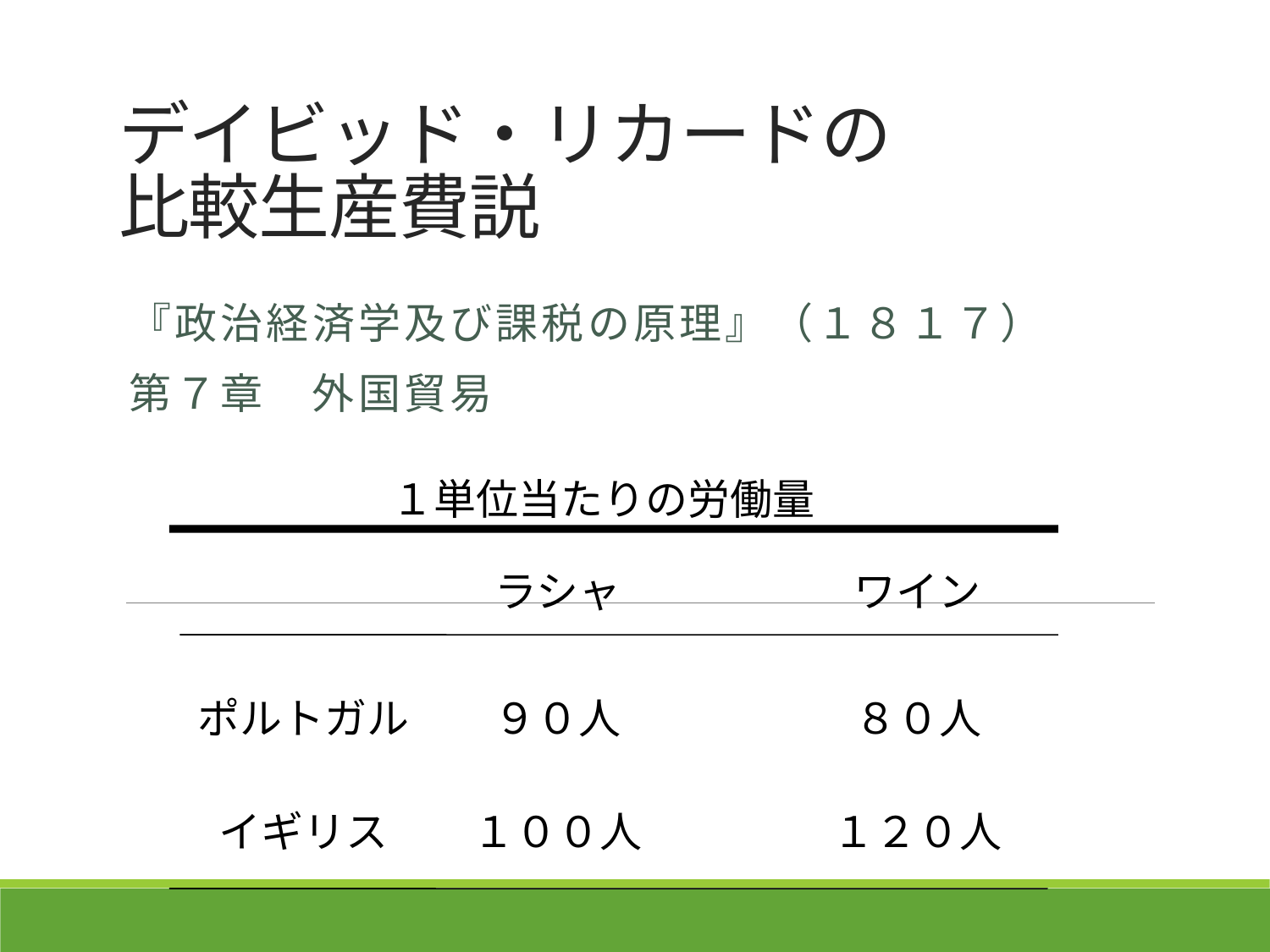

# デイビッド・リカードの 比較生産費説
『政治経済学及び課税の原理』（１８１７）
第７章　外国貿易
１単位当たりの労働量

ラシャ
ワイン

ポルトガル
９０人
８０人
イギリス
１００人
１２０人